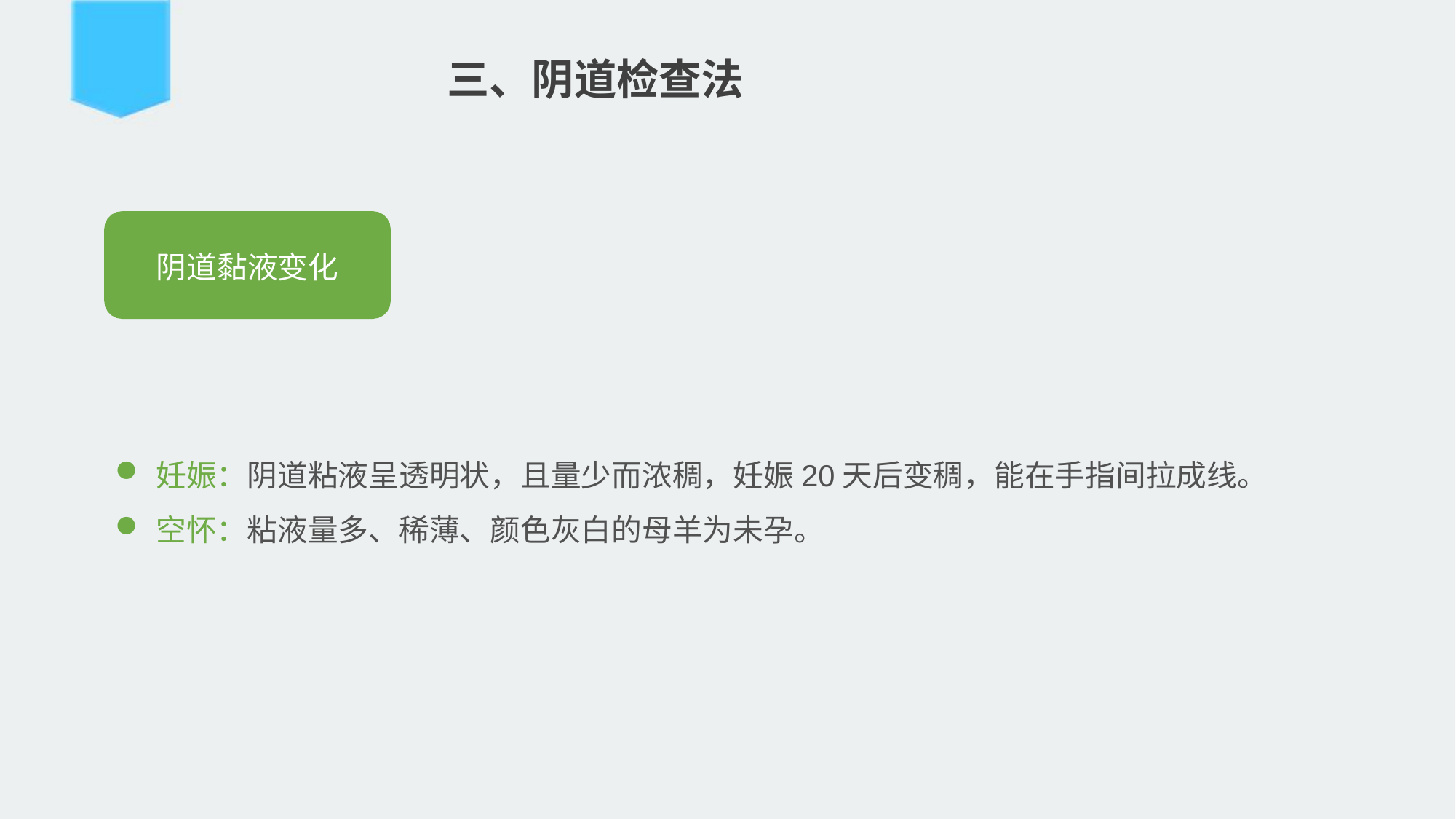

三、阴道检查法

阴道黏液变化
妊娠：阴道粘液呈透明状，且量少而浓稠，妊娠20天后变稠，能在手指间拉成线。
空怀：粘液量多、稀薄、颜色灰白的母羊为未孕。